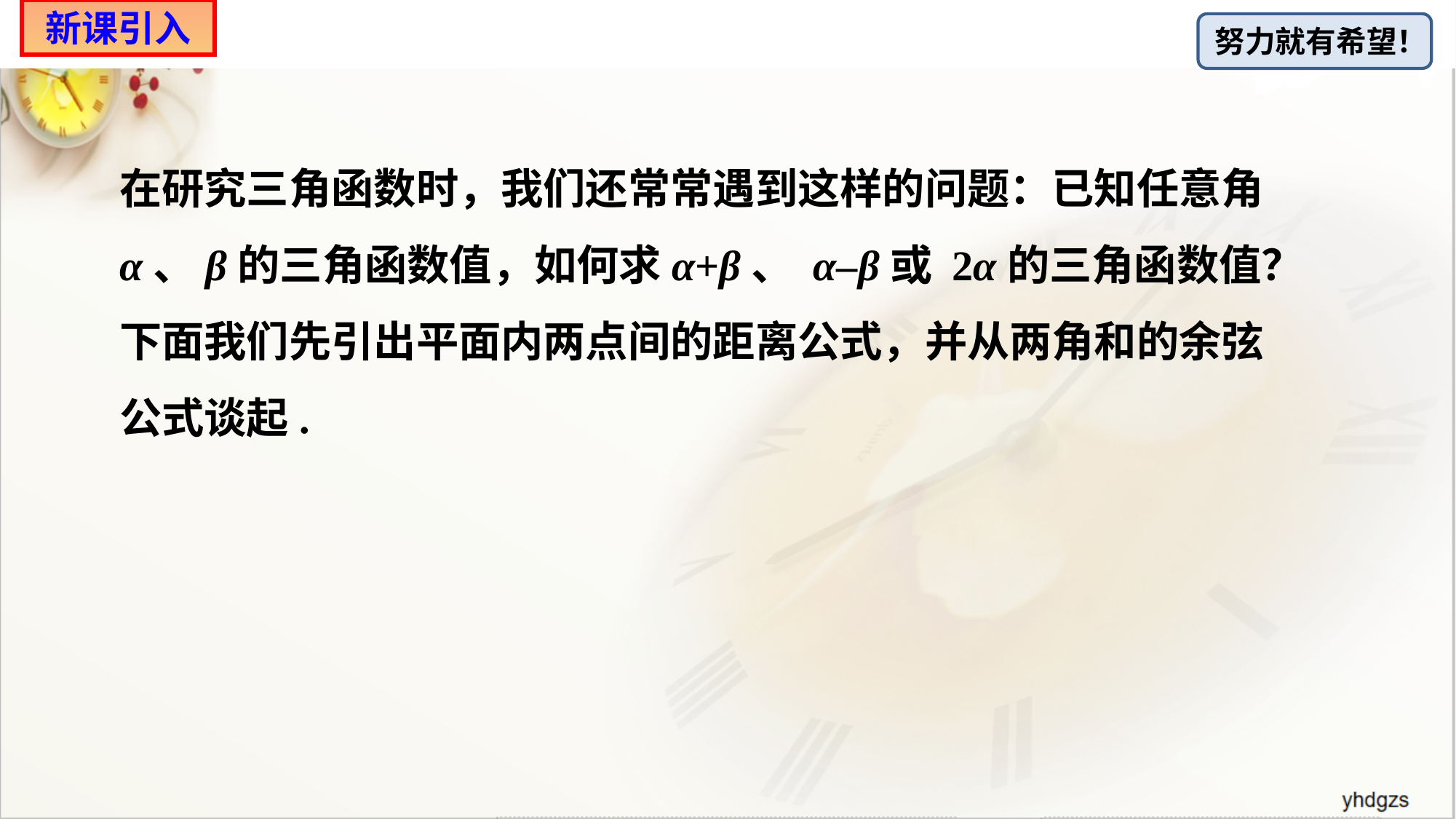

新课引入
在研究三角函数时，我们还常常遇到这样的问题：已知任意角α、β的三角函数值，如何求α+β、 α–β或 2α的三角函数值？
下面我们先引出平面内两点间的距离公式，并从两角和的余弦公式谈起.